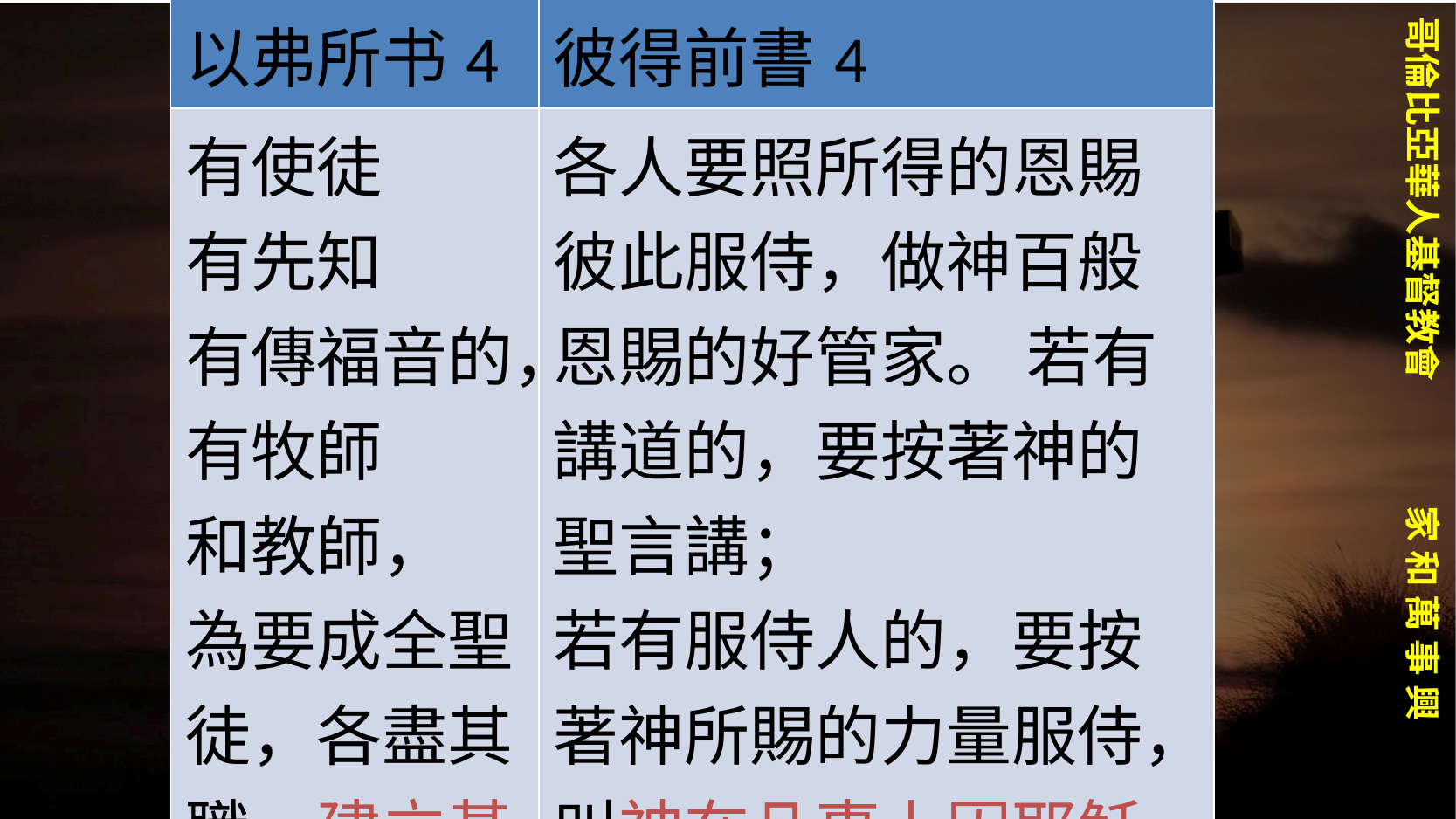

| 以弗所书4 | 彼得前書4 |
| --- | --- |
| 有使徒 有先知 有傳福音的，有牧師 和教師， 為要成全聖徒，各盡其職，建立基督的身體 | 各人要照所得的恩賜彼此服侍，做神百般恩賜的好管家。 若有講道的，要按著神的聖言講； 若有服侍人的，要按著神所賜的力量服侍， 叫神在凡事上因耶穌基督得榮耀 |